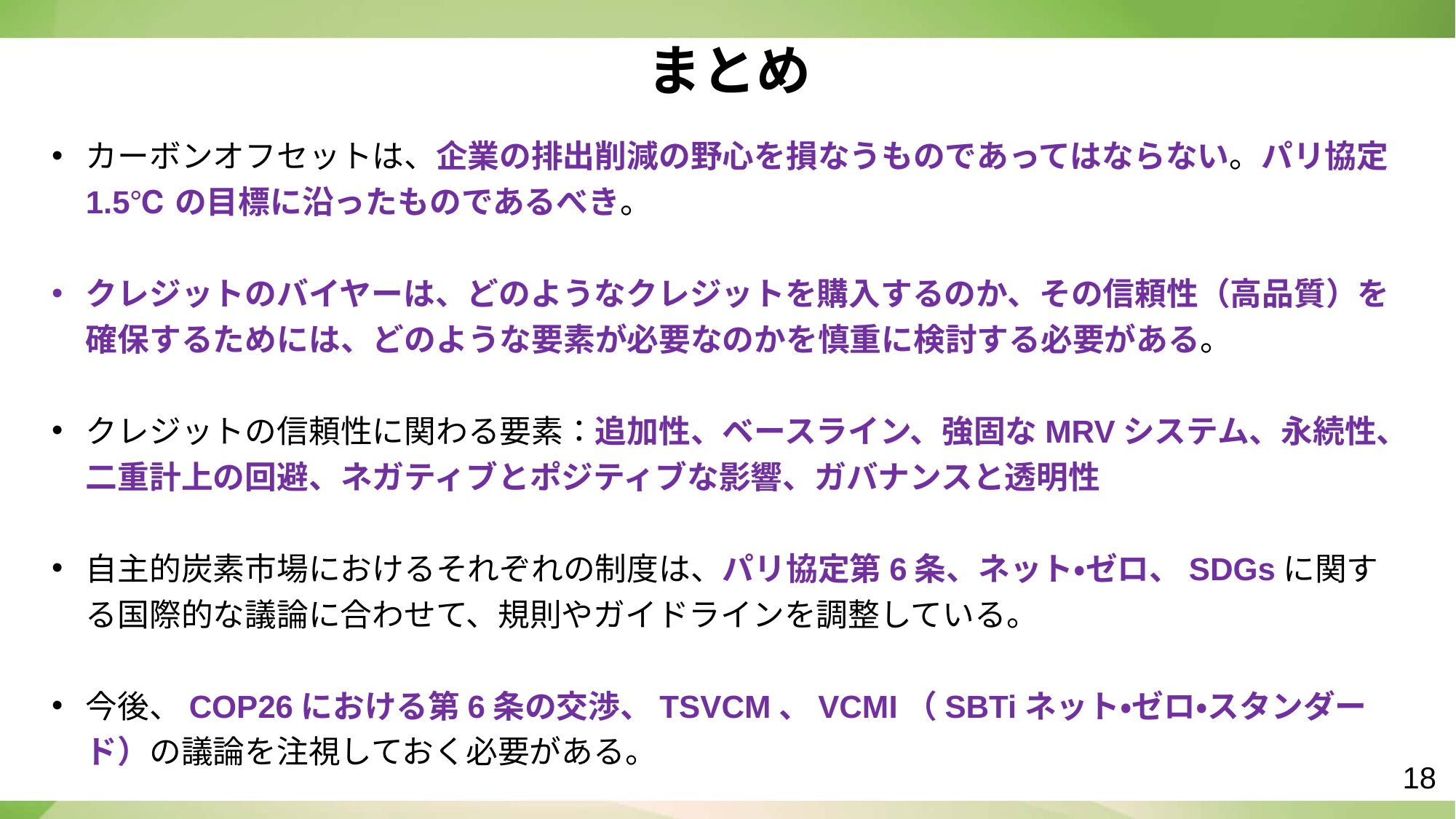

# まとめ
カーボンオフセットは、企業の排出削減の野心を損なうものであってはならない。パリ協定1.5℃の目標に沿ったものであるべき。

クレジットのバイヤーは、どのようなクレジットを購入するのか、その信頼性（高品質）を確保するためには、どのような要素が必要なのかを慎重に検討する必要がある。

クレジットの信頼性に関わる要素：追加性、ベースライン、強固なMRVシステム、永続性、二重計上の回避、ネガティブとポジティブな影響、ガバナンスと透明性

自主的炭素市場におけるそれぞれの制度は、パリ協定第6条、ネット・ゼロ、SDGsに関する国際的な議論に合わせて、規則やガイドラインを調整している。

今後、COP26における第6条の交渉、TSVCM、VCMI（SBTiネット・ゼロ・スタンダード）の議論を注視しておく必要がある。